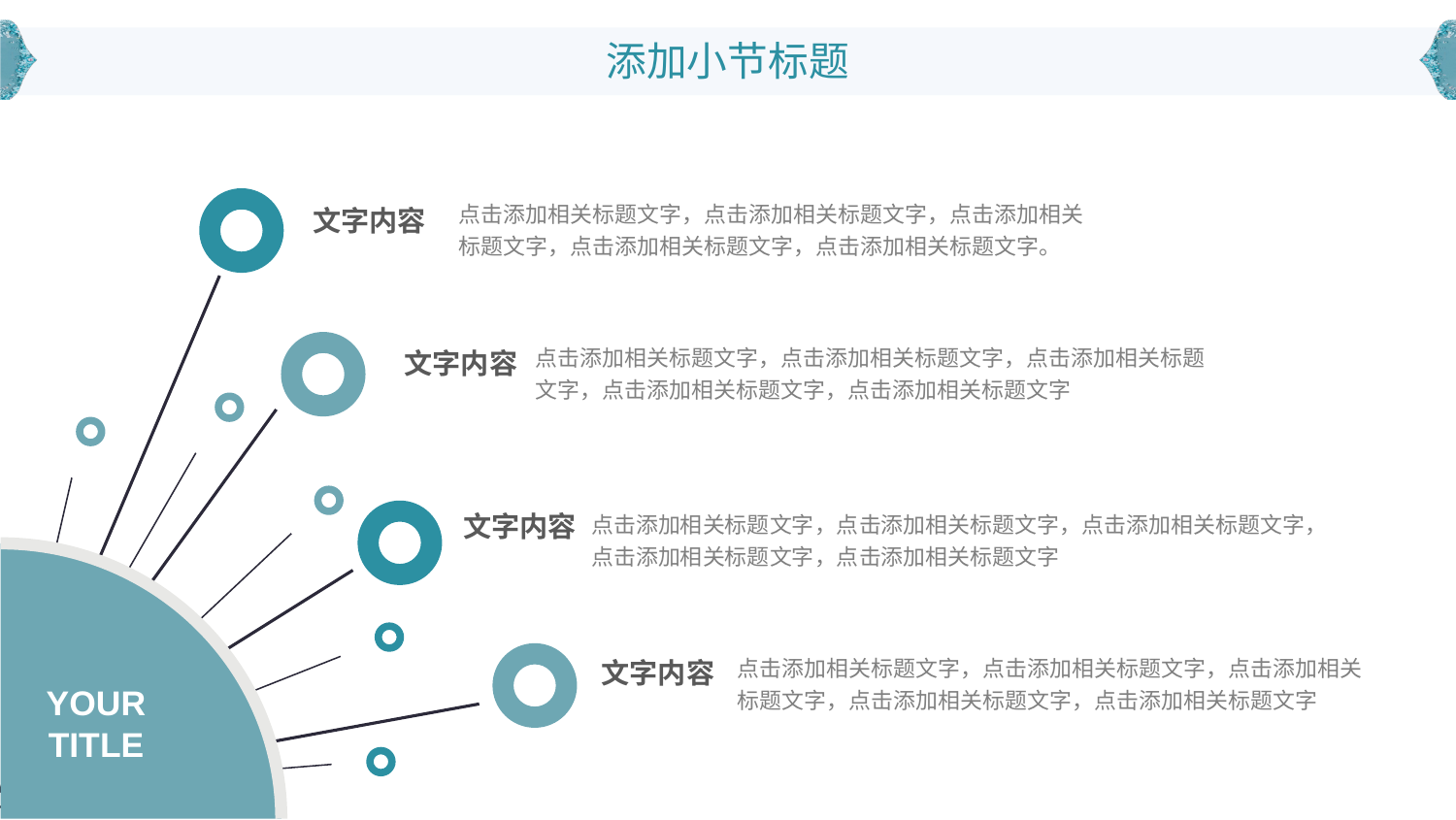

点击添加相关标题文字，点击添加相关标题文字，点击添加相关标题文字，点击添加相关标题文字，点击添加相关标题文字。
文字内容

点击添加相关标题文字，点击添加相关标题文字，点击添加相关标题文字，点击添加相关标题文字，点击添加相关标题文字
文字内容

点击添加相关标题文字，点击添加相关标题文字，点击添加相关标题文字，点击添加相关标题文字，点击添加相关标题文字
文字内容

YOUR TITLE

文字内容
点击添加相关标题文字，点击添加相关标题文字，点击添加相关标题文字，点击添加相关标题文字，点击添加相关标题文字